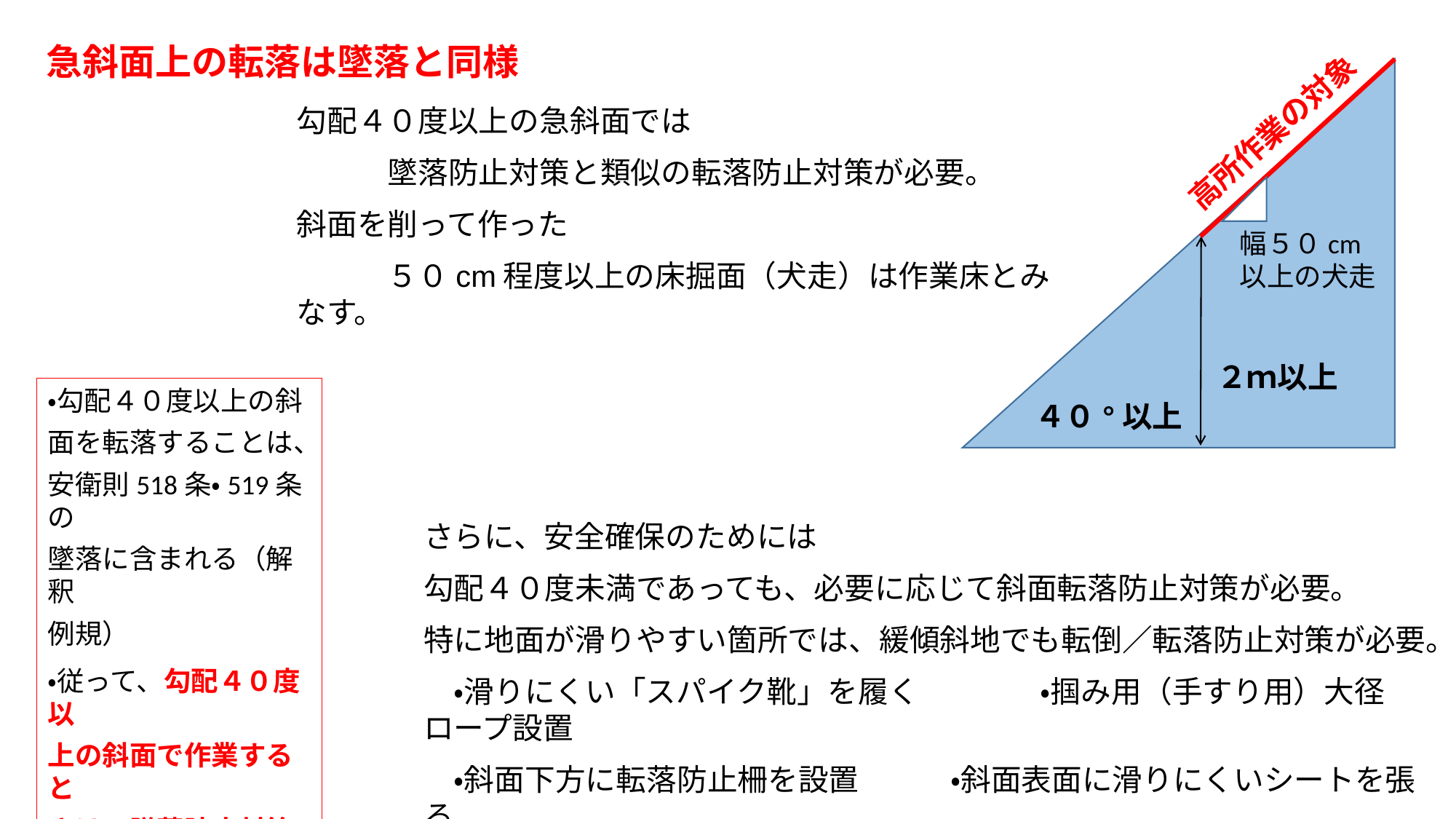

急斜面上の転落は墜落と同様

高所作業の対象
勾配４０度以上の急斜面では
　　　墜落防止対策と類似の転落防止対策が必要。
斜面を削って作った
　　　５０cm程度以上の床掘面（犬走）は作業床とみなす。

幅５０cm
以上の犬走
２ｍ以上
・勾配４０度以上の斜

面を転落することは、

安衛則518条・519条の

墜落に含まれる（解釈

例規）

・従って、勾配４０度以

上の斜面で作業すると

きは、墜落防止対策と

同じような対策が必要
４０°以上
さらに、安全確保のためには
勾配４０度未満であっても、必要に応じて斜面転落防止対策が必要。
特に地面が滑りやすい箇所では、緩傾斜地でも転倒／転落防止対策が必要。
　・滑りにくい「スパイク靴」を履く　　　　・掴み用（手すり用）大径ロープ設置
　・斜面下方に転落防止柵を設置　　　・斜面表面に滑りにくいシートを張る